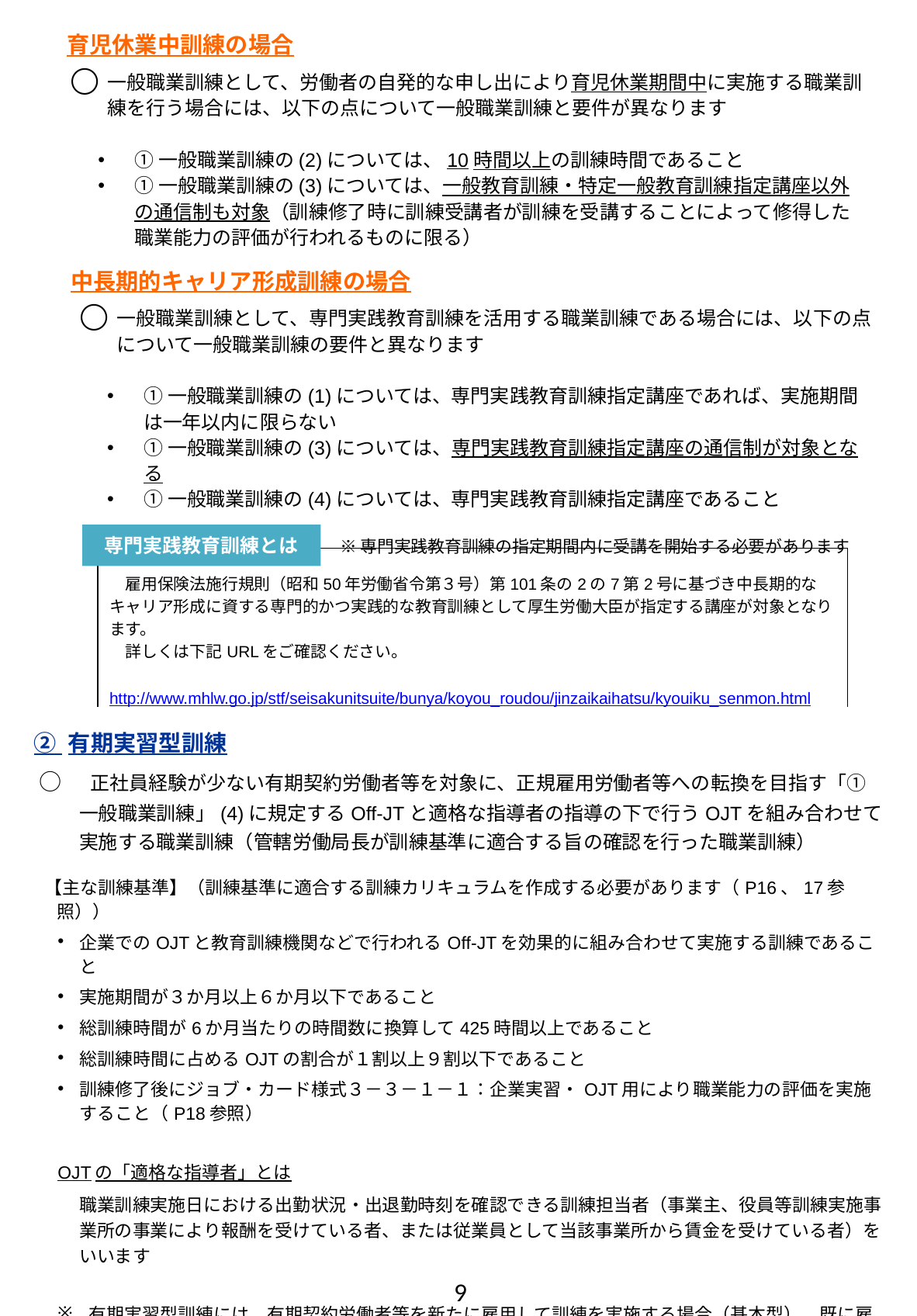

育児休業中訓練の場合

一般職業訓練として、労働者の自発的な申し出により育児休業期間中に実施する職業訓練を行う場合には、以下の点について一般職業訓練と要件が異なります

➀一般職業訓練の(2)については、10時間以上の訓練時間であること
➀一般職業訓練の(3)については、一般教育訓練・特定一般教育訓練指定講座以外の通信制も対象（訓練修了時に訓練受講者が訓練を受講することによって修得した職業能力の評価が行われるものに限る）

　中長期的キャリア形成訓練の場合

一般職業訓練として、専門実践教育訓練を活用する職業訓練である場合には、以下の点について一般職業訓練の要件と異なります

➀一般職業訓練の(1)については、専門実践教育訓練指定講座であれば、実施期間は一年以内に限らない
➀一般職業訓練の(3)については、専門実践教育訓練指定講座の通信制が対象となる
➀一般職業訓練の(4)については、専門実践教育訓練指定講座であること

　　　　　　　　　　　　※ 専門実践教育訓練の指定期間内に受講を開始する必要があります
|  |
| --- |
| 雇用保険法施行規則（昭和50年労働省令第３号）第101条の2の7第2号に基づき中長期的なキャリア形成に資する専門的かつ実践的な教育訓練として厚生労働大臣が指定する講座が対象となります。 　詳しくは下記URLをご確認ください。 　　http://www.mhlw.go.jp/stf/seisakunitsuite/bunya/koyou\_roudou/jinzaikaihatsu/kyouiku\_senmon.html |
専門実践教育訓練とは
| ➁ 有期実習型訓練 ○　正社員経験が少ない有期契約労働者等を対象に、正規雇用労働者等への転換を目指す「➀一般職業訓練」(4)に規定するOff-JTと適格な指導者の指導の下で行うOJTを組み合わせて実施する職業訓練（管轄労働局長が訓練基準に適合する旨の確認を行った職業訓練） 【主な訓練基準】（訓練基準に適合する訓練カリキュラムを作成する必要があります（P16、17参照）） 企業でのOJTと教育訓練機関などで行われるOff-JTを効果的に組み合わせて実施する訓練であること 実施期間が３か月以上６か月以下であること 総訓練時間が6か月当たりの時間数に換算して425時間以上であること 総訓練時間に占めるOJTの割合が１割以上９割以下であること 訓練修了後にジョブ・カード様式３－３－１－１：企業実習・OJT用により職業能力の評価を実施すること（P18参照） OJTの「適格な指導者」とは 職業訓練実施日における出勤状況・出退勤時刻を確認できる訓練担当者（事業主、役員等訓練実施事業所の事業により報酬を受けている者、または従業員として当該事業所から賃金を受けている者）をいいます 有期実習型訓練には、有期契約労働者等を新たに雇用して訓練を実施する場合（基本型）、既に雇用している有期契約労働者等に訓練を実施する場合（キャリアアップ型）、紹介予定派遣（派遣法第２条第６号の紹介予定派遣をいう）による派遣労働者に訓練を実施する場合（派遣型）の訓練類型があります |
| --- |
9